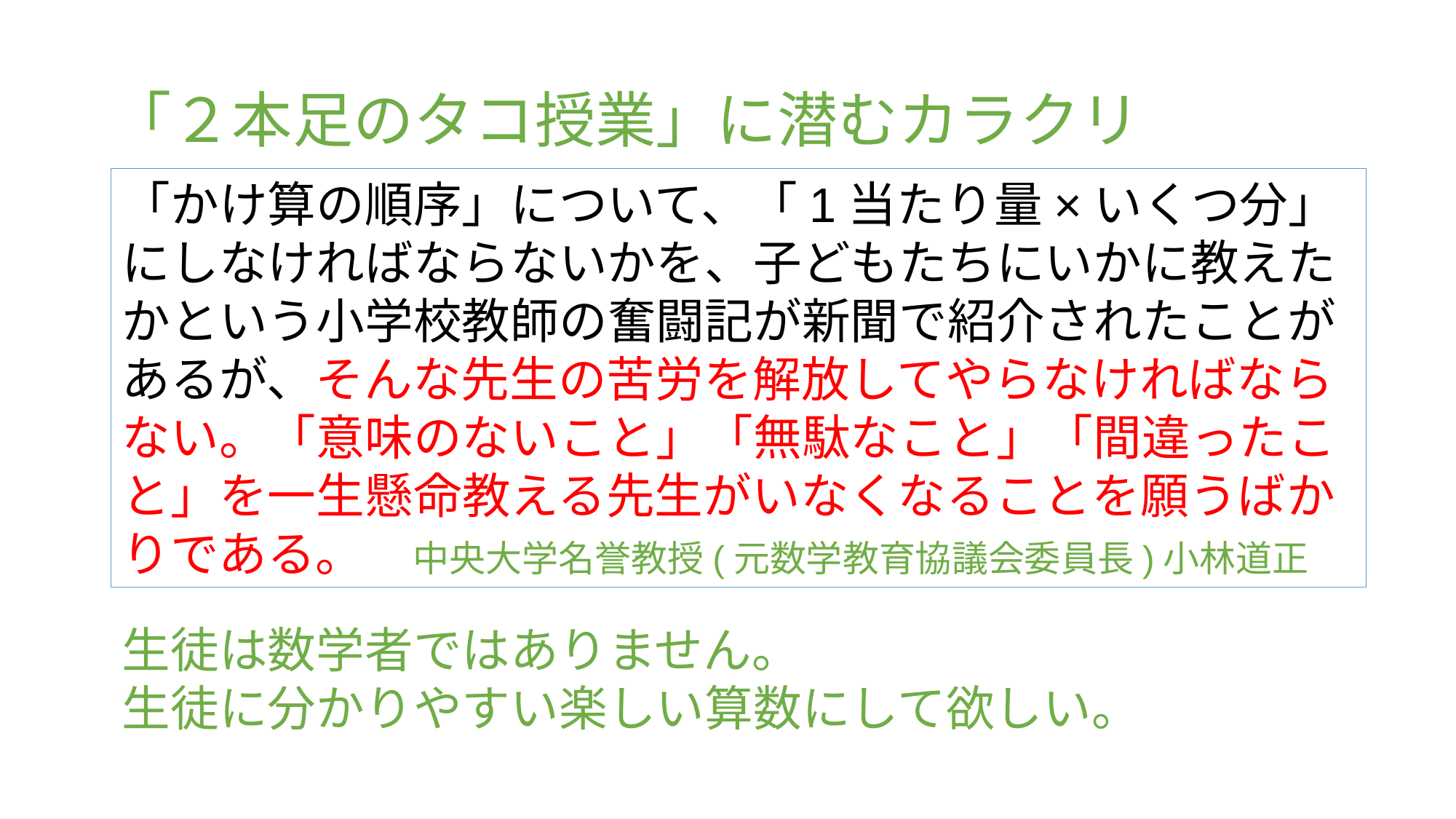

# 「２本足のタコ授業」に潜むカラクリ
「かけ算の順序」について、「1当たり量×いくつ分」にしなければならないかを、子どもたちにいかに教えたかという小学校教師の奮闘記が新聞で紹介されたことがあるが、そんな先生の苦労を解放してやらなければならない。「意味のないこと」「無駄なこと」「間違ったこと」を一生懸命教える先生がいなくなることを願うばかりである。　中央大学名誉教授(元数学教育協議会委員長)小林道正
生徒は数学者ではありません。
生徒に分かりやすい楽しい算数にして欲しい。